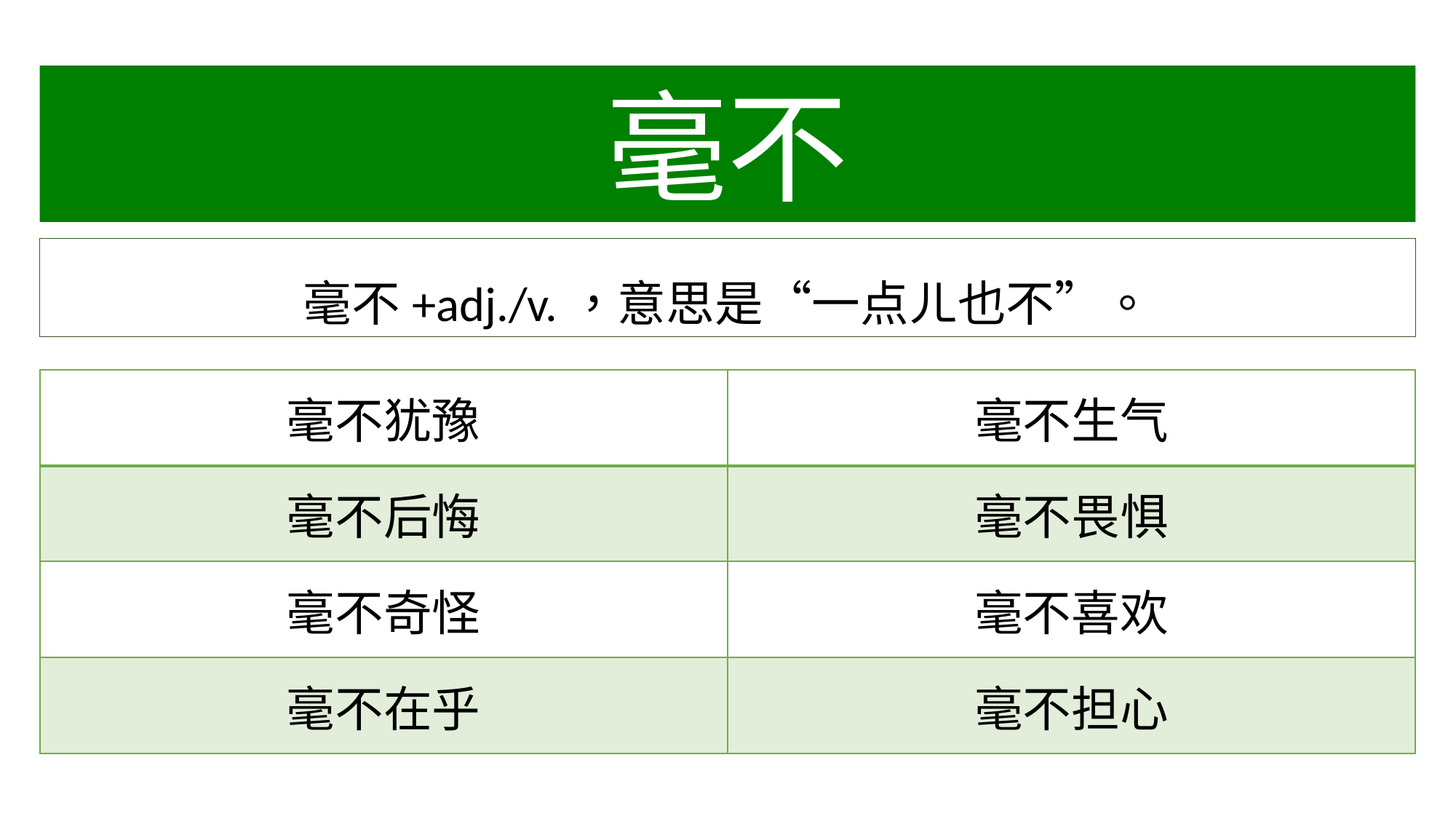

毫不
毫不+adj./v.，意思是“一点ㄦ也不”。
| 毫不犹豫 | 毫不生气 |
| --- | --- |
| 毫不后悔 | 毫不畏惧 |
| 毫不奇怪 | 毫不喜欢 |
| 毫不在乎 | 毫不担心 |